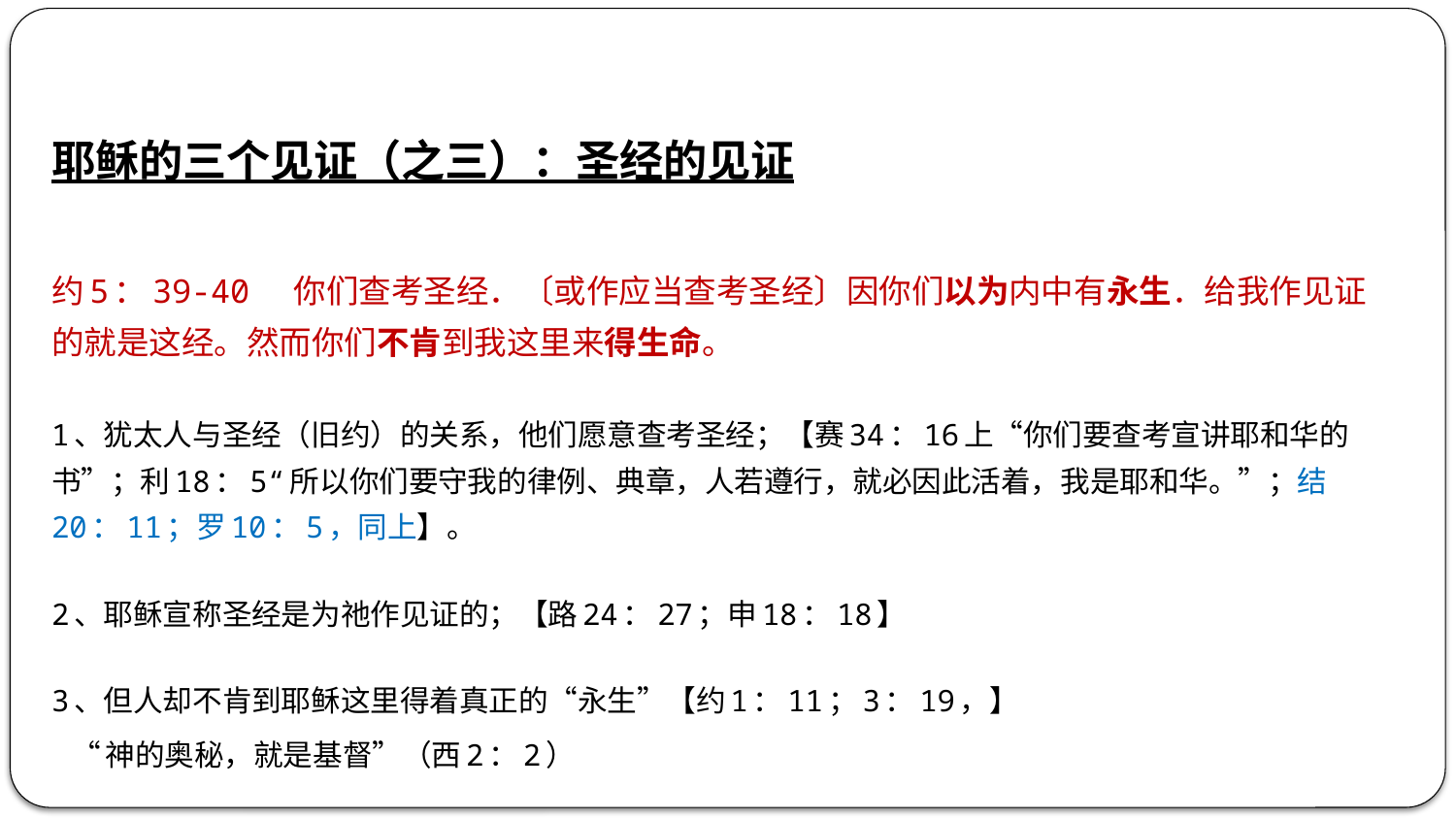

耶稣的三个见证（之三）：圣经的见证

约5：39-40  你们查考圣经．〔或作应当查考圣经〕因你们以为内中有永生．给我作见证的就是这经。然而你们不肯到我这里来得生命。

1、犹太人与圣经（旧约）的关系，他们愿意查考圣经；【赛34：16上“你们要查考宣讲耶和华的书”；利18：5“所以你们要守我的律例、典章，人若遵行，就必因此活着，我是耶和华。”；结20：11；罗10：5，同上】。

2、耶稣宣称圣经是为祂作见证的；【路24：27；申18：18】

3、但人却不肯到耶稣这里得着真正的“永生”【约1：11；3：19，】
   “神的奥秘，就是基督”（西2：2）